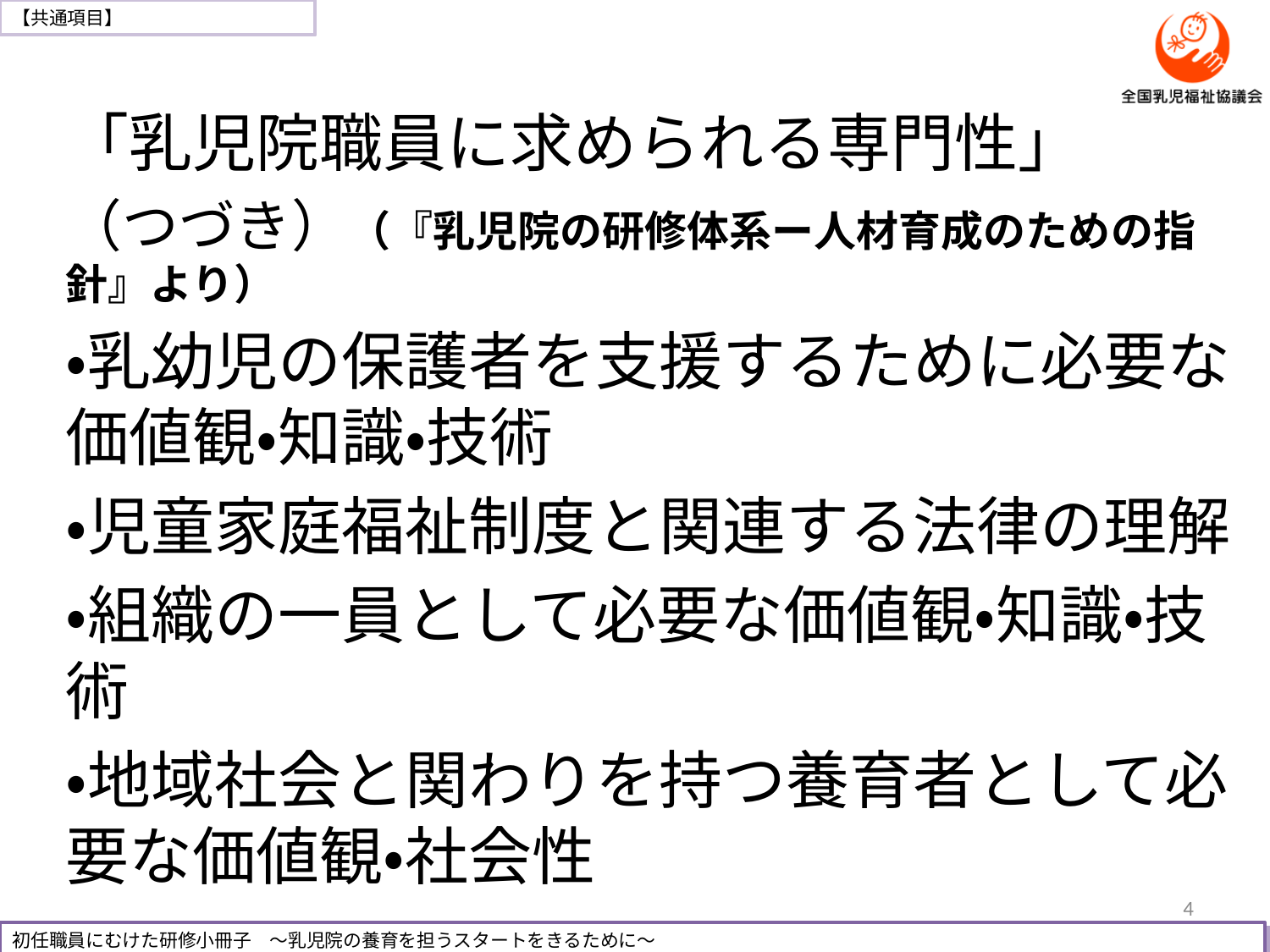

「乳児院職員に求められる専門性」
（つづき）（『乳児院の研修体系ー人材育成のための指針』より）
・乳幼児の保護者を支援するために必要な価値観・知識・技術
・児童家庭福祉制度と関連する法律の理解
・組織の一員として必要な価値観・知識・技術
・地域社会と関わりを持つ養育者として必要な価値観・社会性
4